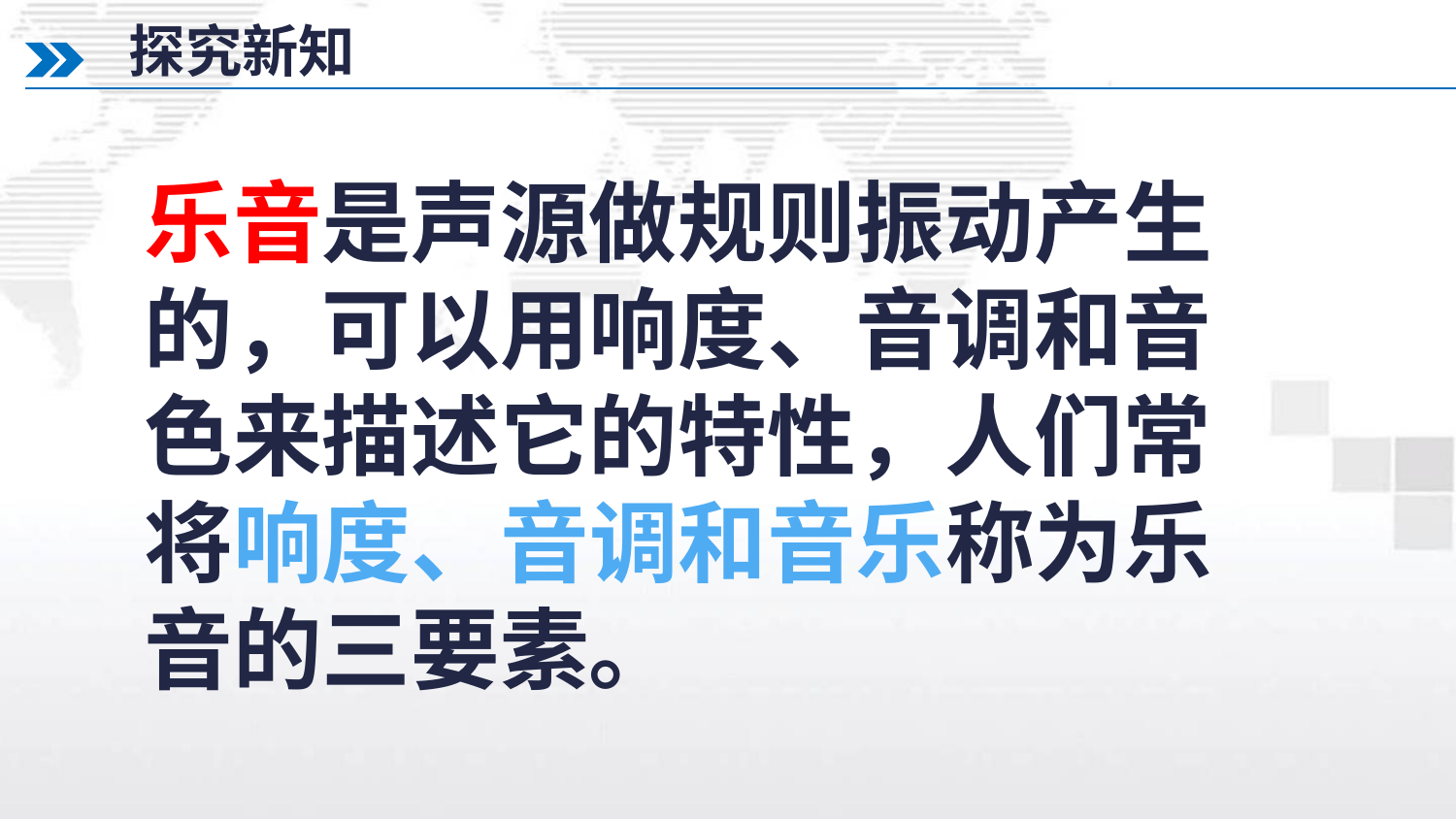

探究新知
乐音是声源做规则振动产生的，可以用响度、音调和音色来描述它的特性，人们常将响度、音调和音乐称为乐音的三要素。